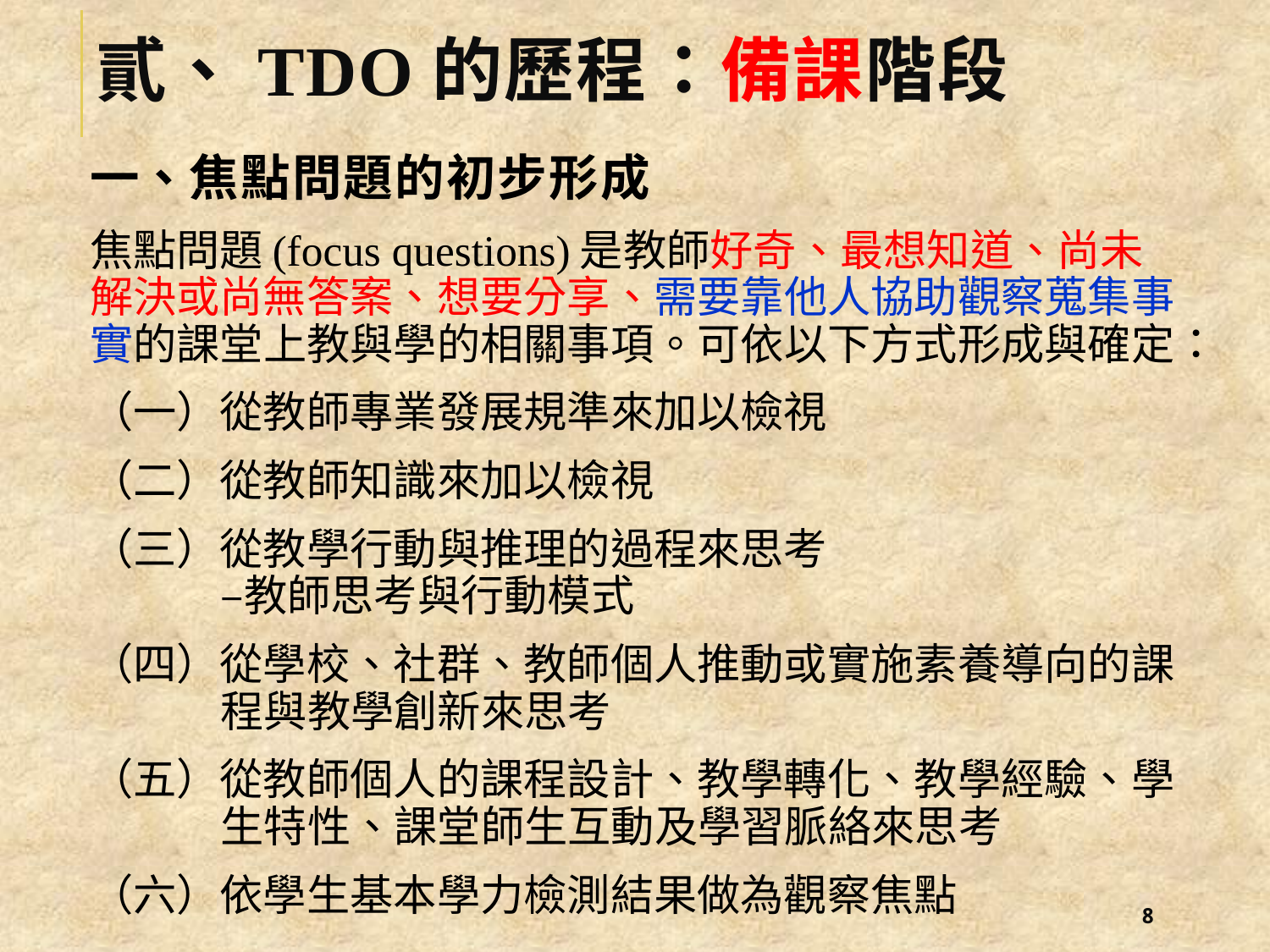

# 貳、TDO的歷程：備課階段
一、焦點問題的初步形成
焦點問題(focus questions)是教師好奇、最想知道、尚未解決或尚無答案、想要分享、需要靠他人協助觀察蒐集事實的課堂上教與學的相關事項。可依以下方式形成與確定：
（一）從教師專業發展規準來加以檢視
（二）從教師知識來加以檢視
（三）從教學行動與推理的過程來思考
–教師思考與行動模式
（四）從學校、社群、教師個人推動或實施素養導向的課程與教學創新來思考
（五）從教師個人的課程設計、教學轉化、教學經驗、學生特性、課堂師生互動及學習脈絡來思考
（六）依學生基本學力檢測結果做為觀察焦點
8